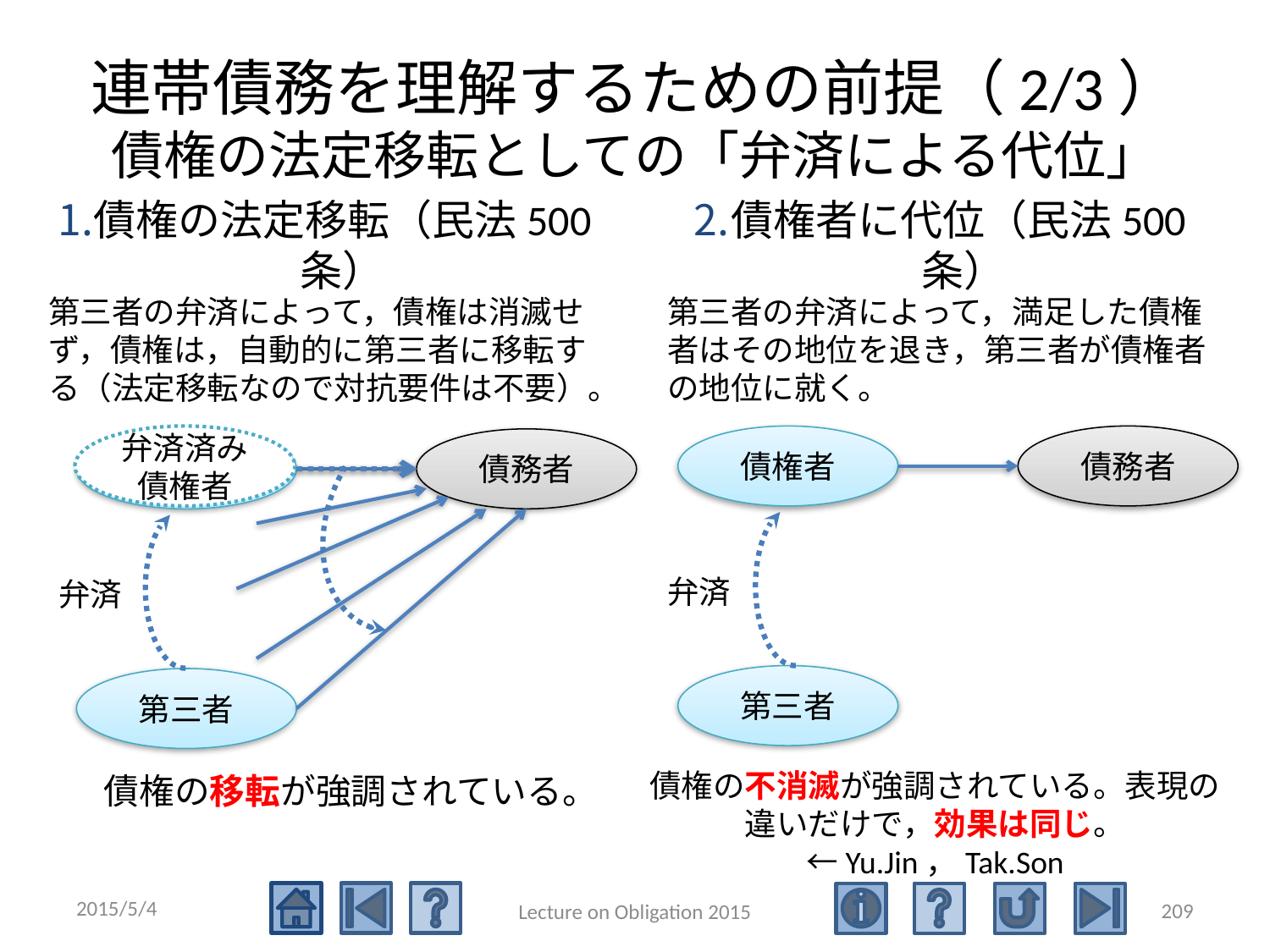

# 連帯債務を理解するための前提（2/3） 債権の法定移転としての「弁済による代位」
債権の法定移転（民法500条）
債権者に代位（民法500条）
第三者の弁済によって，債権は消滅せず，債権は，自動的に第三者に移転する（法定移転なので対抗要件は不要）。
第三者の弁済によって，満足した債権者はその地位を退き，第三者が債権者の地位に就く。
弁済済み債権者
債権者
債務者
債権者
債務者

弁済
弁済
第三者
第三者
債権の不消滅が強調されている。表現の違いだけで，効果は同じ。 ←Yu.Jin，Tak.Son
債権の移転が強調されている。
2015/5/4
209
Lecture on Obligation 2015